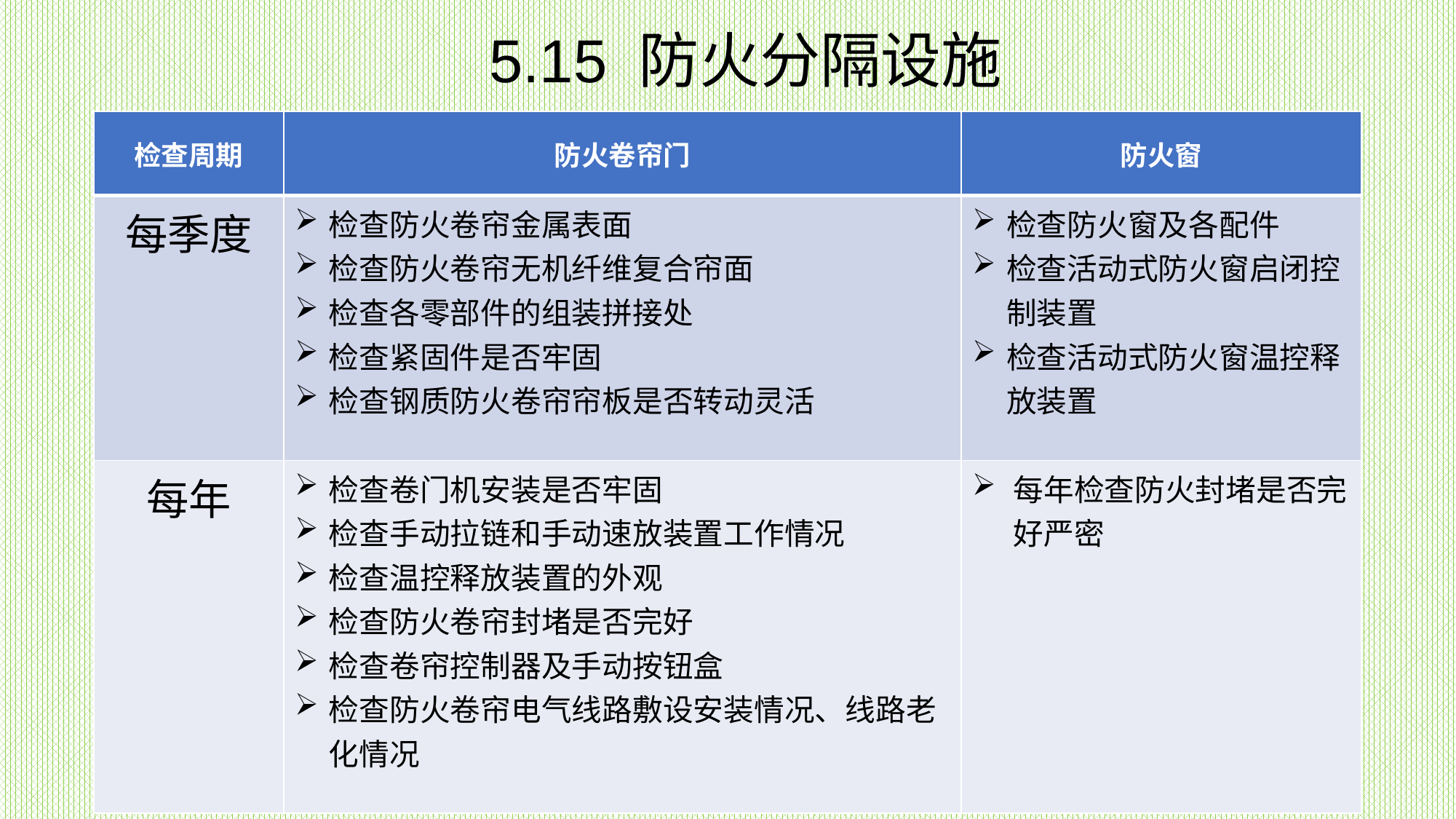

5.15 防火分隔设施
| 检查周期 | 防火卷帘门 | 防火窗 |
| --- | --- | --- |
| 每季度 | 检查防火卷帘金属表面 检查防火卷帘无机纤维复合帘面 检查各零部件的组装拼接处 检查紧固件是否牢固 检查钢质防火卷帘帘板是否转动灵活 | 检查防火窗及各配件 检查活动式防火窗启闭控制装置 检查活动式防火窗温控释放装置 |
| 每年 | 检查卷门机安装是否牢固 检查手动拉链和手动速放装置工作情况 检查温控释放装置的外观 检查防火卷帘封堵是否完好 检查卷帘控制器及手动按钮盒 检查防火卷帘电气线路敷设安装情况、线路老化情况 | 每年检查防火封堵是否完好严密 |